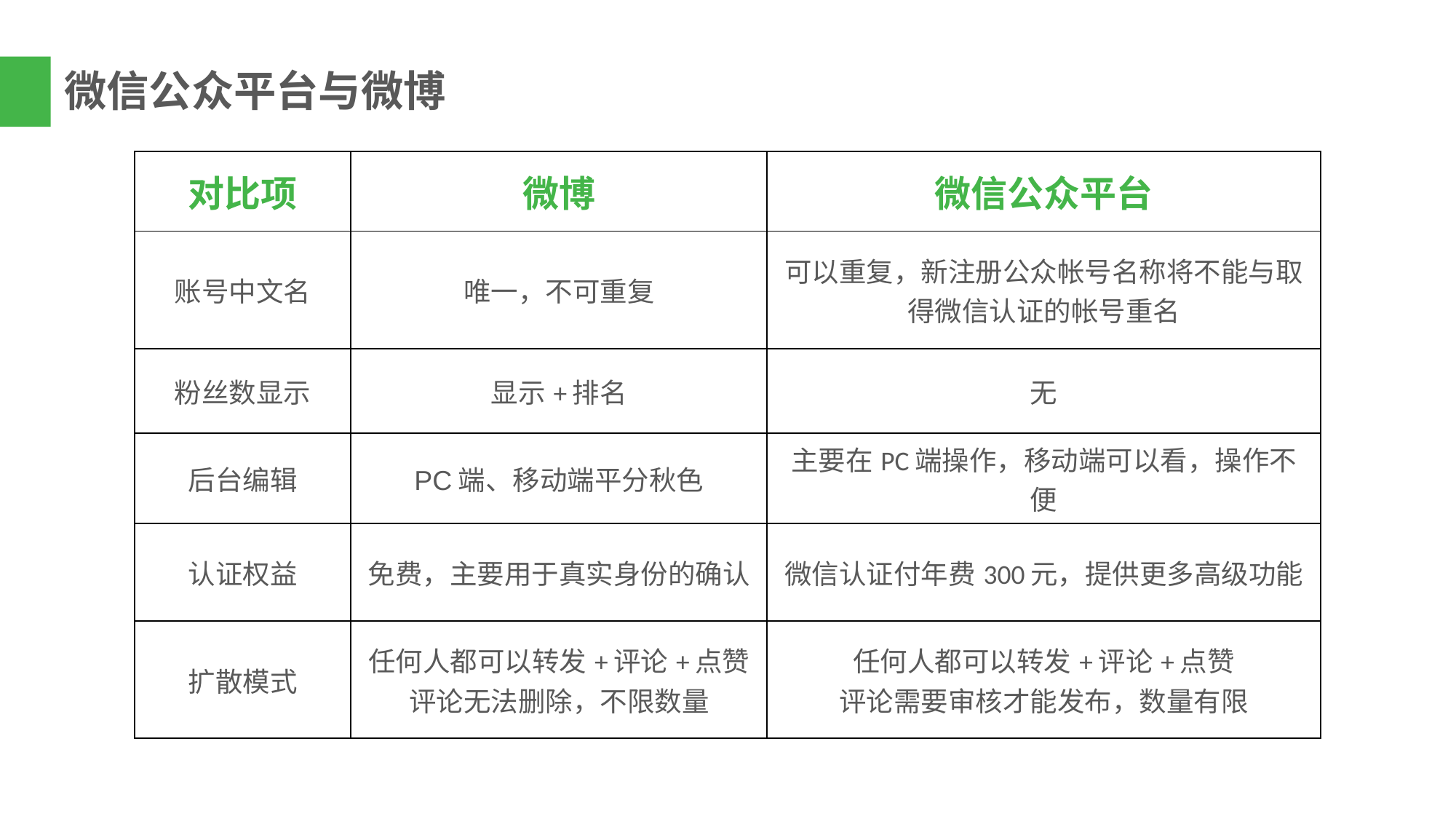

微信公众平台与微博
| 对比项 | 微博 | 微信公众平台 |
| --- | --- | --- |
| 账号中文名 | 唯一，不可重复 | 可以重复，新注册公众帐号名称将不能与取得微信认证的帐号重名 |
| 粉丝数显示 | 显示+排名 | 无 |
| 后台编辑 | PC端、移动端平分秋色 | 主要在PC端操作，移动端可以看，操作不便 |
| 认证权益 | 免费，主要用于真实身份的确认 | 微信认证付年费300元，提供更多高级功能 |
| 扩散模式 | 任何人都可以转发+评论+点赞 评论无法删除，不限数量 | 任何人都可以转发+评论+点赞 评论需要审核才能发布，数量有限 |